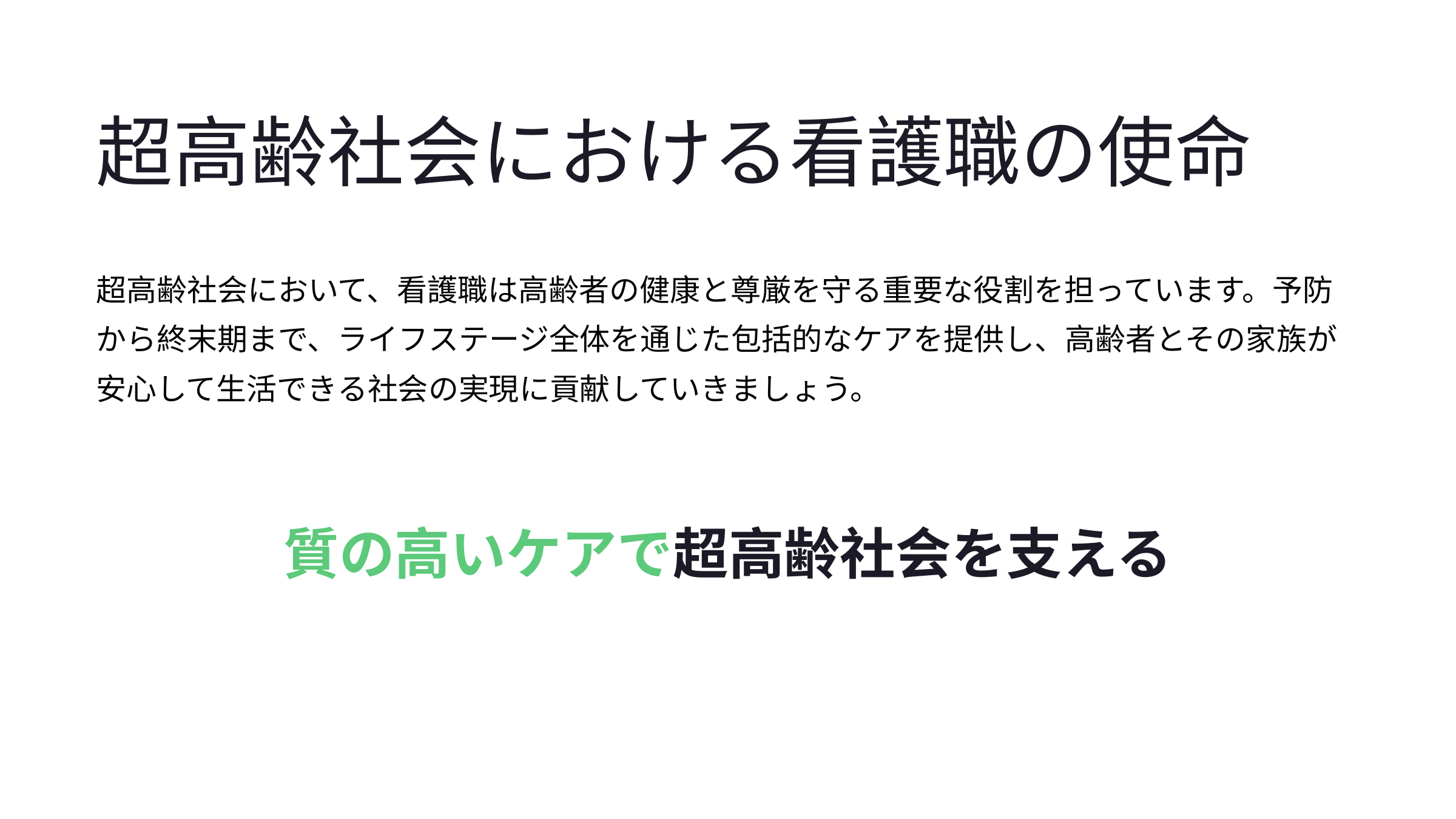

超高齢社会における看護職の使命
超高齢社会において、看護職は高齢者の健康と尊厳を守る重要な役割を担っています。予防から終末期まで、ライフステージ全体を通じた包括的なケアを提供し、高齢者とその家族が安心して生活できる社会の実現に貢献していきましょう。
質の高いケアで超高齢社会を支える